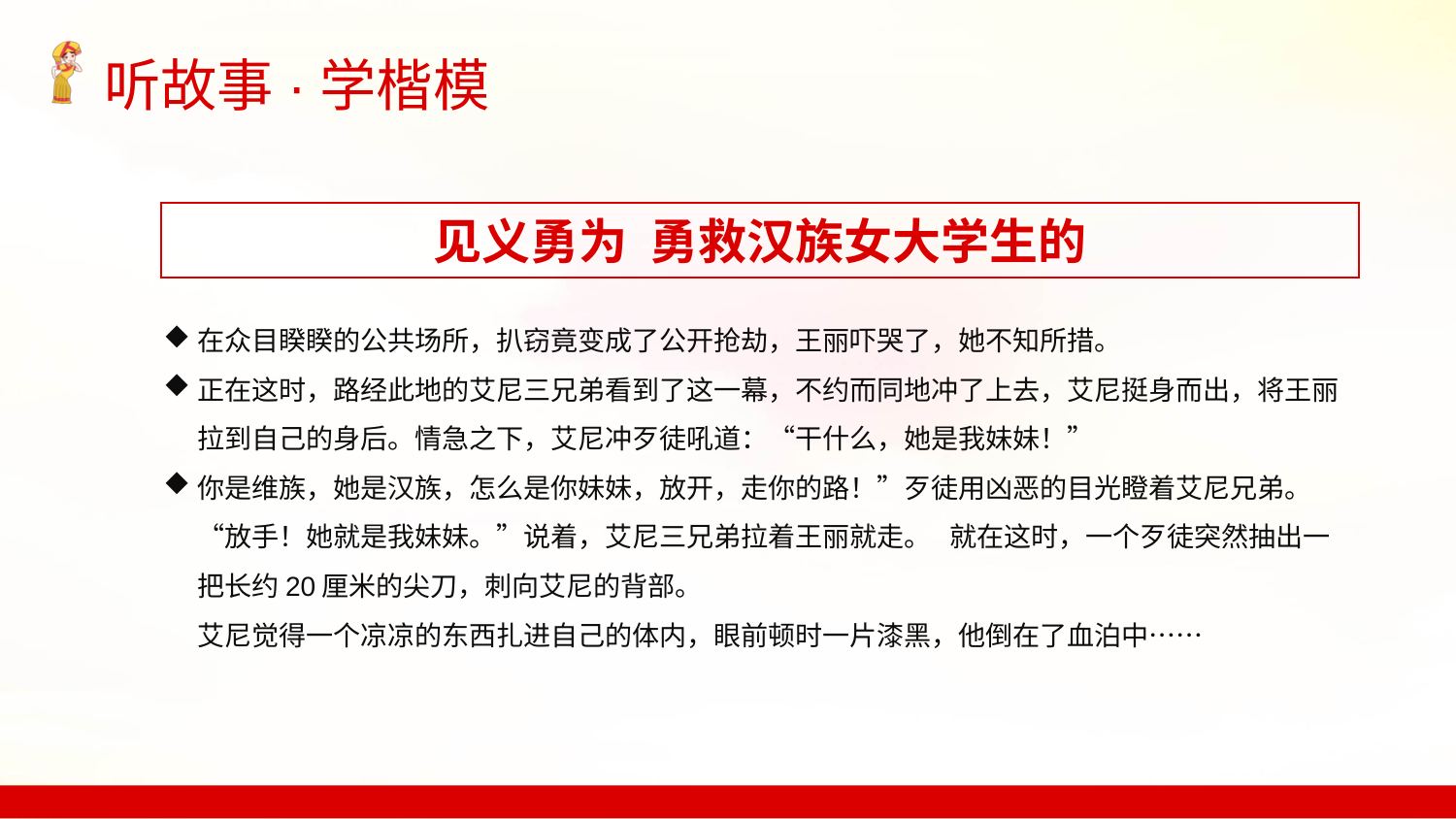

见义勇为  勇救汉族女大学生的
在众目睽睽的公共场所，扒窃竟变成了公开抢劫，王丽吓哭了，她不知所措。
正在这时，路经此地的艾尼三兄弟看到了这一幕，不约而同地冲了上去，艾尼挺身而出，将王丽拉到自己的身后。情急之下，艾尼冲歹徒吼道：“干什么，她是我妹妹！”
你是维族，她是汉族，怎么是你妹妹，放开，走你的路！”歹徒用凶恶的目光瞪着艾尼兄弟。 
“放手！她就是我妹妹。”说着，艾尼三兄弟拉着王丽就走。   就在这时，一个歹徒突然抽出一把长约20厘米的尖刀，刺向艾尼的背部。 
艾尼觉得一个凉凉的东西扎进自己的体内，眼前顿时一片漆黑，他倒在了血泊中……